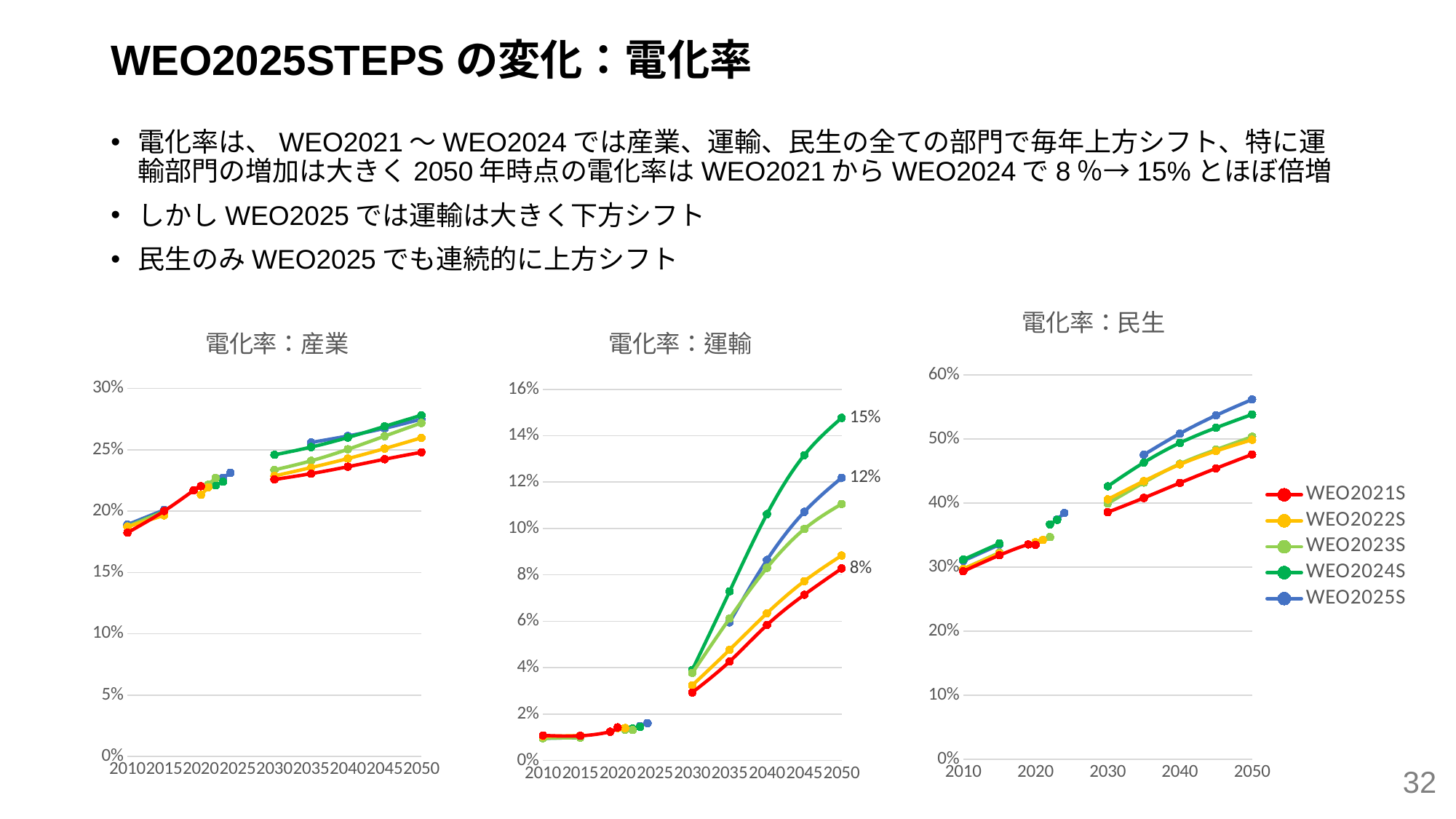

# WEO2025STEPSの変化：電化率
電化率は、WEO2021～WEO2024では産業、運輸、民生の全ての部門で毎年上方シフト、特に運輸部門の増加は大きく2050年時点の電化率はWEO2021からWEO2024で8％→15%とほぼ倍増
しかしWEO2025では運輸は大きく下方シフト
民生のみWEO2025でも連続的に上方シフト

### Chart:

| Category | WEO2021S | WEO2022S | WEO2023S | WEO2024S | WEO2025S |
|---|---|---|---|---|---|

### Chart:

| Category | WEO2021S | WEO2022S | WEO2023S | WEO2024S | WEO2025S |
|---|---|---|---|---|---|

### Chart:

| Category | WEO2021S | WEO2022S | WEO2023S | WEO2024S | WEO2025S |
|---|---|---|---|---|---|
32